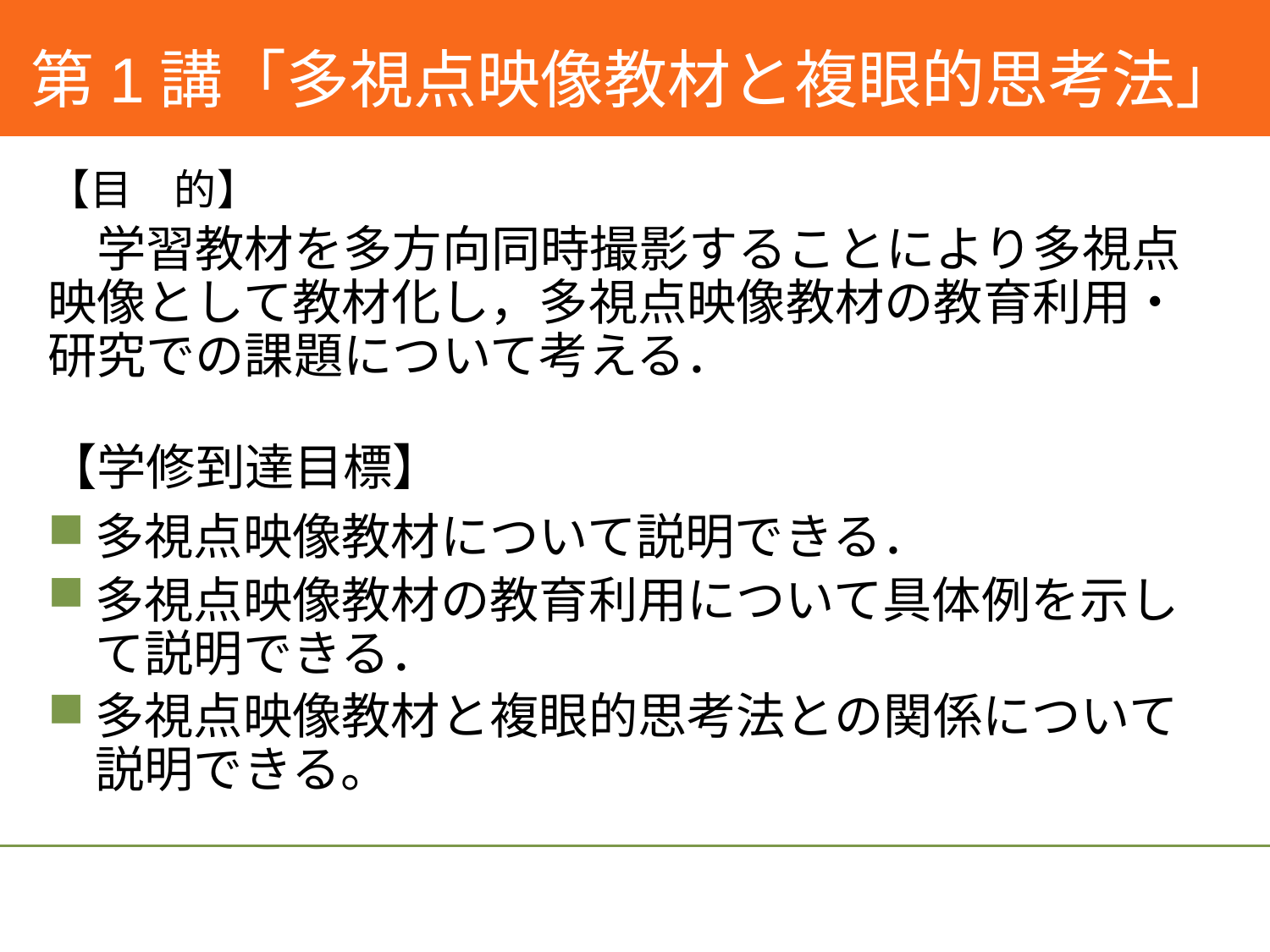

# 第1講「多視点映像教材と複眼的思考法」
【目　的】
　学習教材を多方向同時撮影することにより多視点映像として教材化し，多視点映像教材の教育利用・研究での課題について考える．
【学修到達目標】

多視点映像教材について説明できる．
多視点映像教材の教育利用について具体例を示して説明できる．
多視点映像教材と複眼的思考法との関係について説明できる。